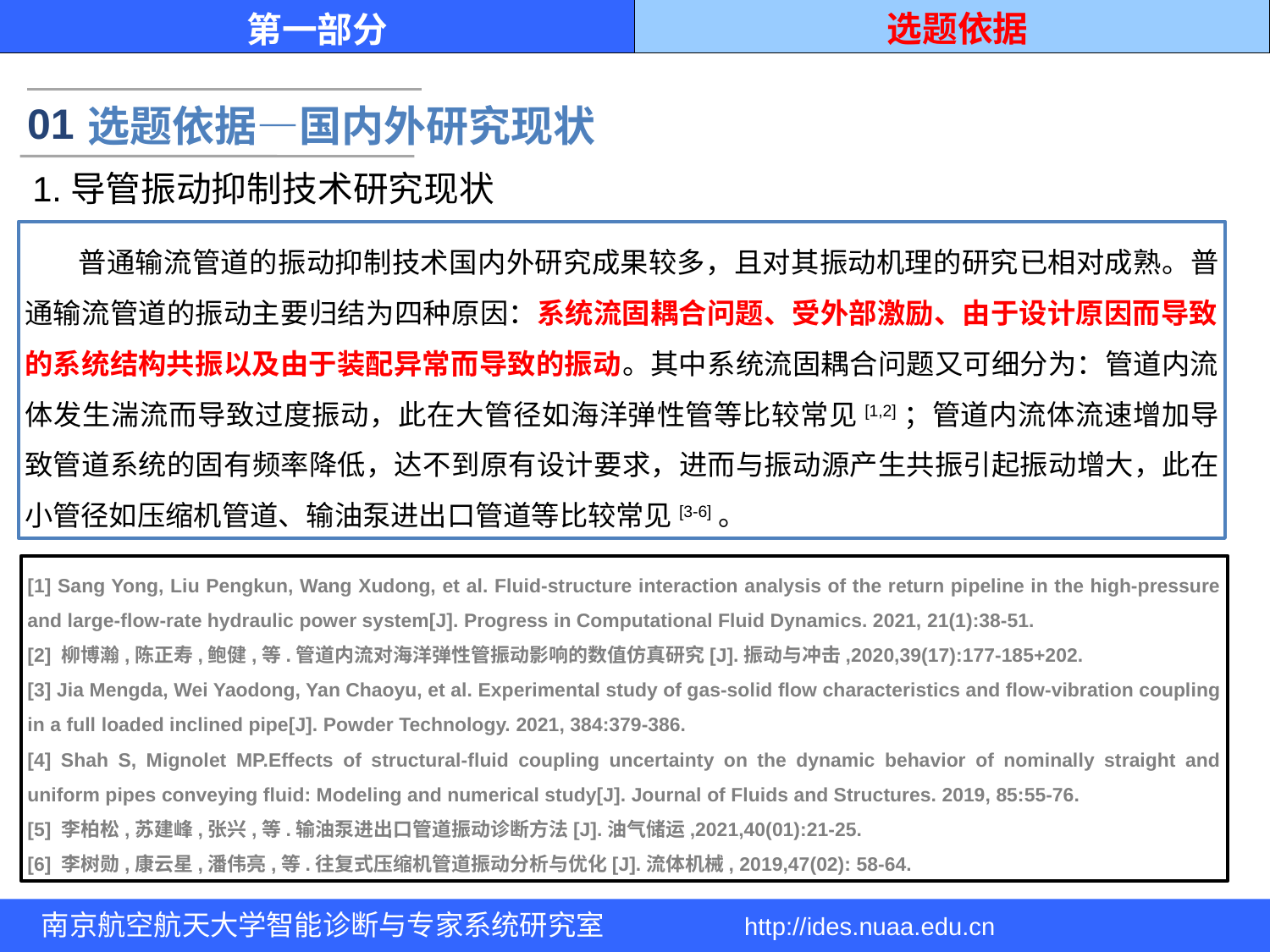

选题依据
第一部分
01
选题依据—国内外研究现状
1.导管振动抑制技术研究现状
        普通输流管道的振动抑制技术国内外研究成果较多，且对其振动机理的研究已相对成熟。普通输流管道的振动主要归结为四种原因：系统流固耦合问题、受外部激励、由于设计原因而导致的系统结构共振以及由于装配异常而导致的振动。其中系统流固耦合问题又可细分为：管道内流体发生湍流而导致过度振动，此在大管径如海洋弹性管等比较常见[1,2]；管道内流体流速增加导致管道系统的固有频率降低，达不到原有设计要求，进而与振动源产生共振引起振动增大，此在小管径如压缩机管道、输油泵进出口管道等比较常见[3-6]。
[1] Sang Yong, Liu Pengkun, Wang Xudong, et al. Fluid-structure interaction analysis of the return pipeline in the high-pressure and large-flow-rate hydraulic power system[J]. Progress in Computational Fluid Dynamics. 2021, 21(1):38-51.
[2] 柳博瀚,陈正寿,鲍健,等.管道内流对海洋弹性管振动影响的数值仿真研究[J].振动与冲击,2020,39(17):177-185+202.
[3] Jia Mengda, Wei Yaodong, Yan Chaoyu, et al. Experimental study of gas-solid flow characteristics and flow-vibration coupling in a full loaded inclined pipe[J]. Powder Technology. 2021, 384:379-386.
[4] Shah S, Mignolet MP.Effects of structural-fluid coupling uncertainty on the dynamic behavior of nominally straight and uniform pipes conveying fluid: Modeling and numerical study[J]. Journal of Fluids and Structures. 2019, 85:55-76.
[5] 李柏松,苏建峰,张兴,等.输油泵进出口管道振动诊断方法[J].油气储运,2021,40(01):21-25.
[6] 李树勋,康云星,潘伟亮,等.往复式压缩机管道振动分析与优化[J].流体机械, 2019,47(02): 58-64.
南京航空航天大学智能诊断与专家系统研究室                 http://ides.nuaa.edu.cn